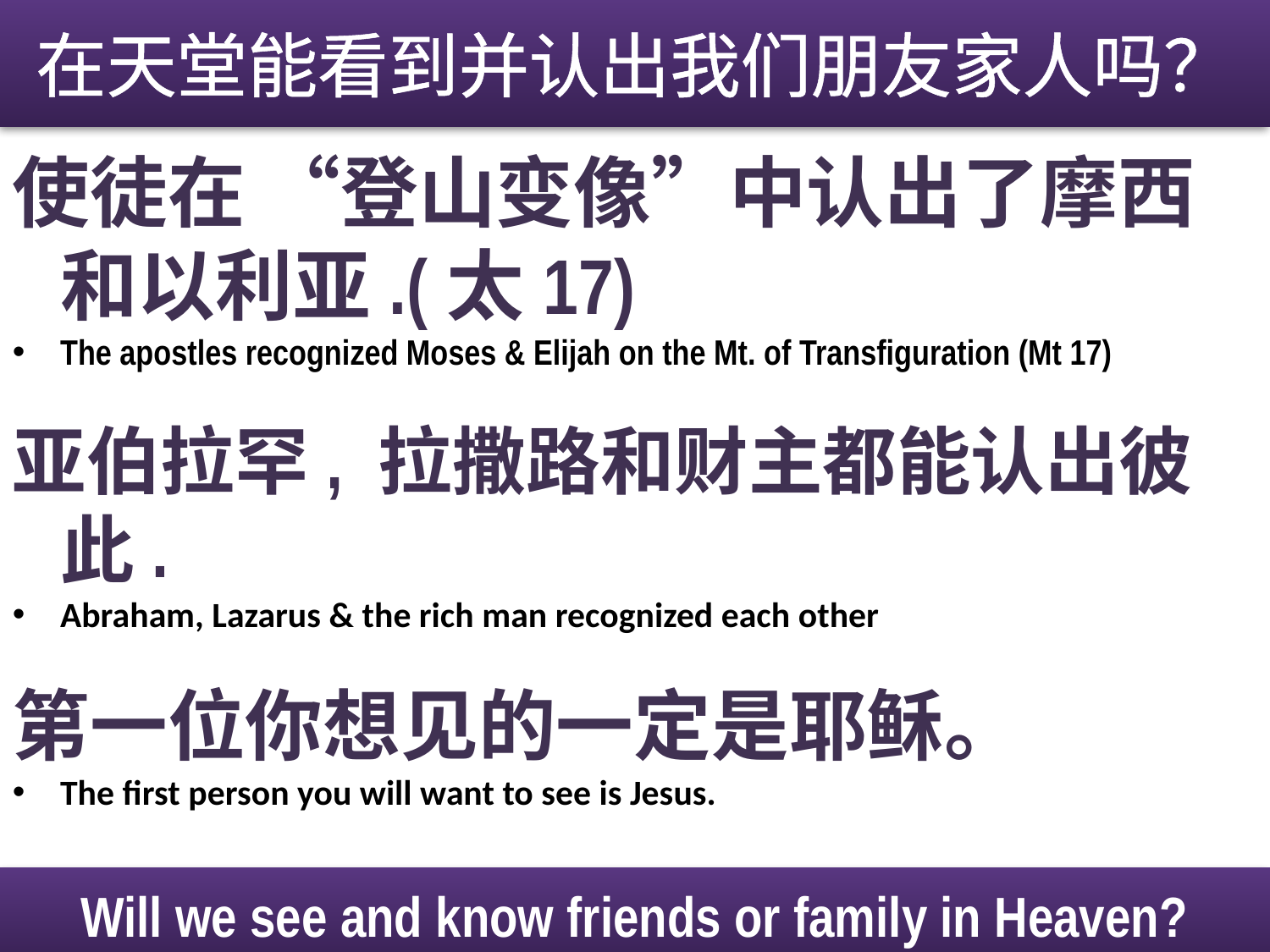

在天堂能看到并认出我们朋友家人吗？
使徒在 “登山变像”中认出了摩西和以利亚.(太17)
The apostles recognized Moses & Elijah on the Mt. of Transfiguration (Mt 17)

亚伯拉罕, 拉撒路和财主都能认出彼此.
Abraham, Lazarus & the rich man recognized each other

第一位你想见的一定是耶稣。
The first person you will want to see is Jesus.
Will we see and know friends or family in Heaven?